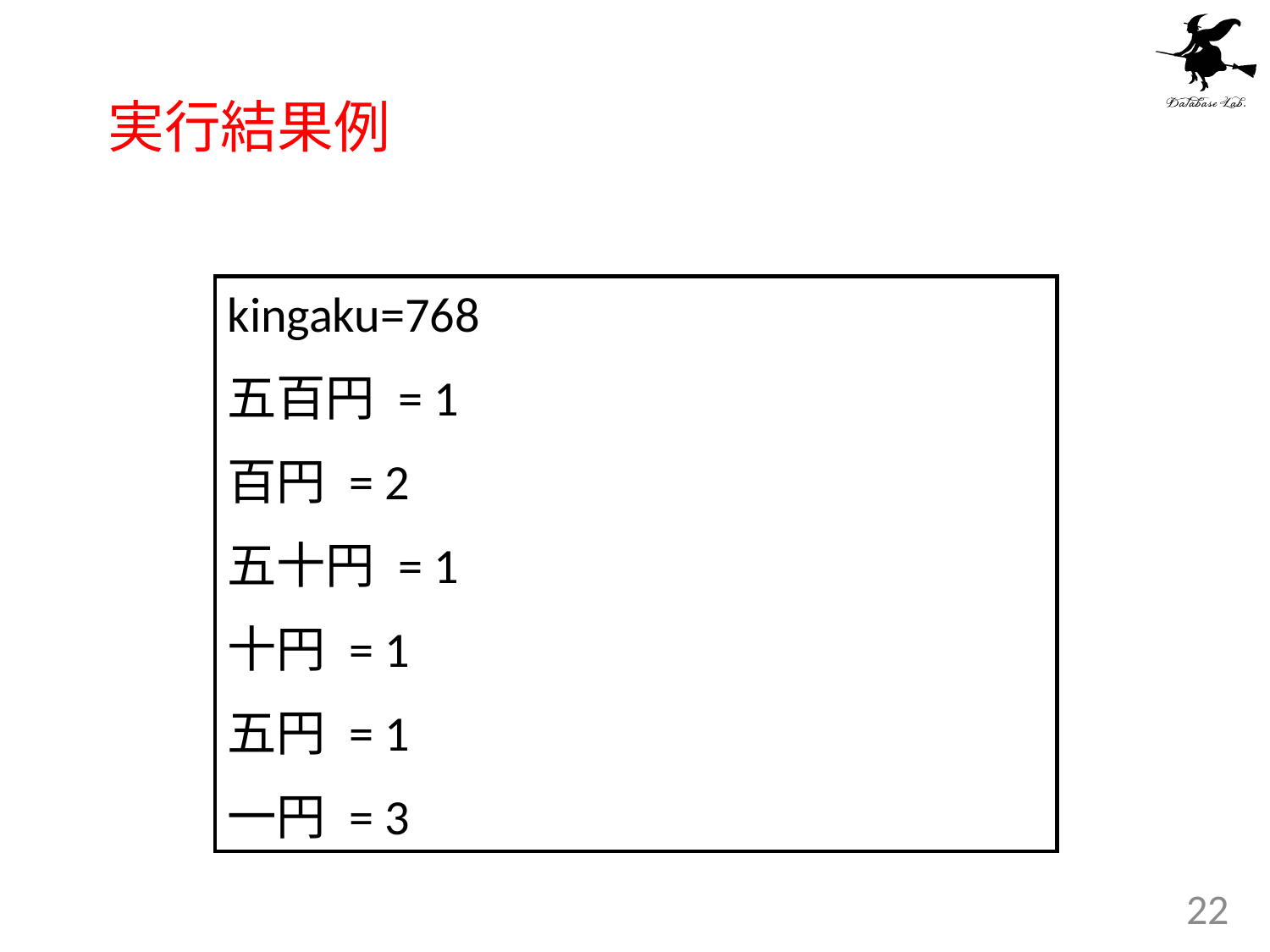

# 実行結果例
kingaku=768
五百円 = 1
百円 = 2
五十円 = 1
十円 = 1
五円 = 1
一円 = 3
22